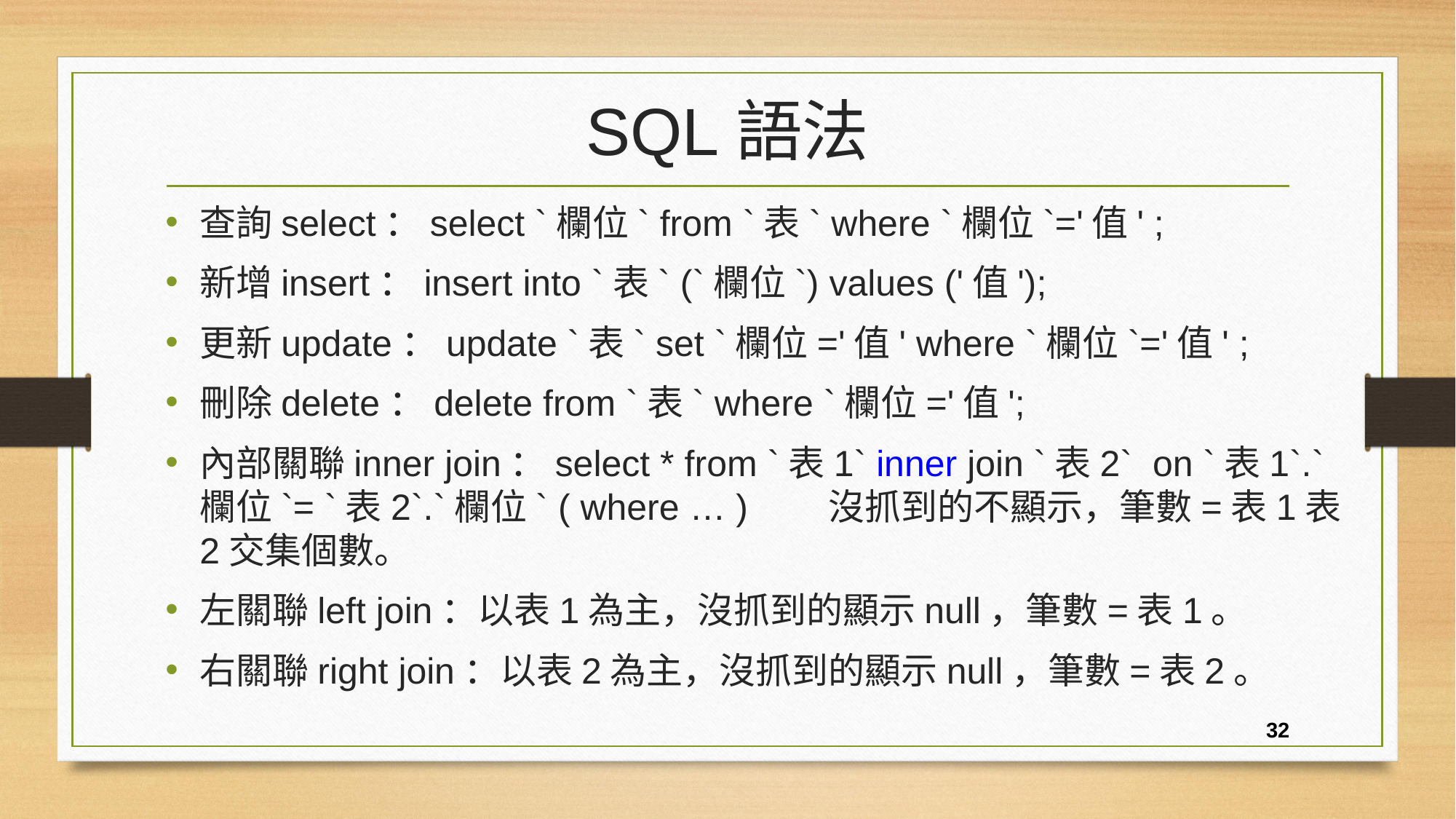

# SQL語法
查詢select：select `欄位` from `表` where `欄位`='值' ;
新增insert：insert into `表` (`欄位`) values ('值');
更新update：update `表` set `欄位='值' where `欄位`='值' ;
刪除delete：delete from `表` where `欄位='值';
內部關聯inner join：select * from `表1` inner join `表2`  on `表1`.`欄位`= `表2`.`欄位` ( where … )       沒抓到的不顯示，筆數=表1表2交集個數。
左關聯left join：以表1為主，沒抓到的顯示null，筆數=表1。
右關聯right join：以表2為主，沒抓到的顯示null，筆數=表2。

32